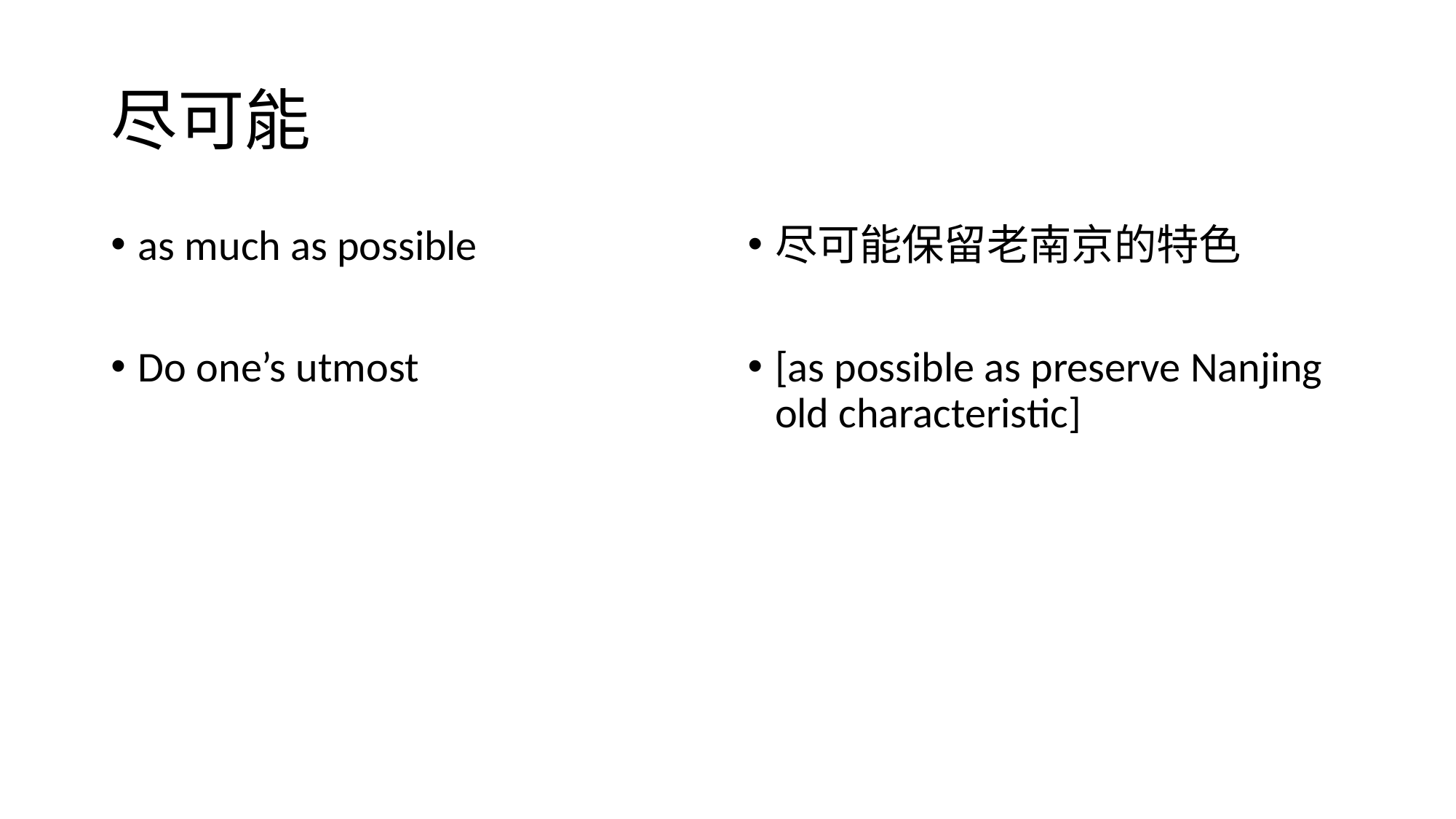

# 尽可能
as much as possible

Do one’s utmost
尽可能保留老南京的特色

[as possible as preserve Nanjing old characteristic]